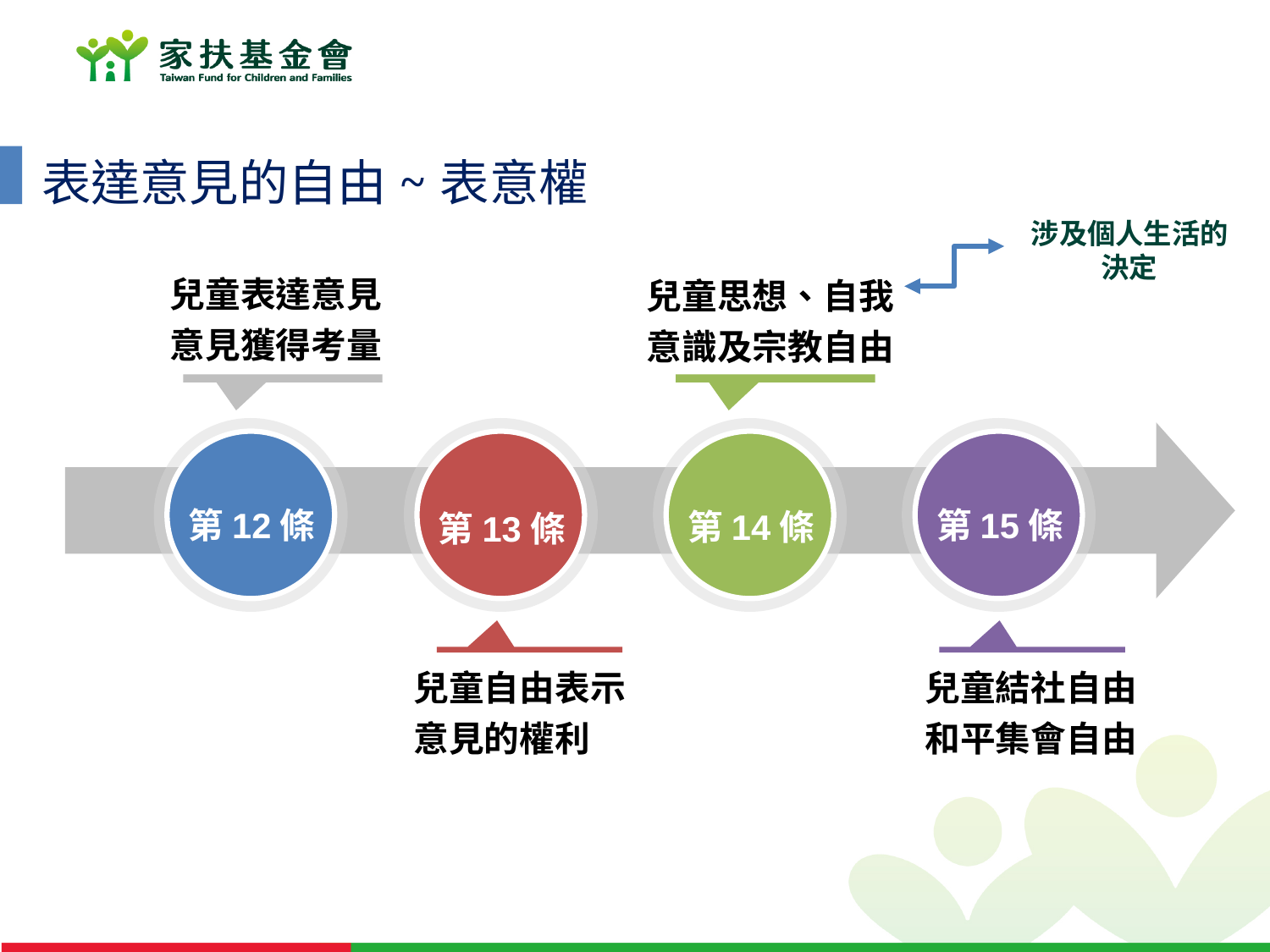

表達意見的自由~表意權
涉及個人生活的決定
兒童表達意見
意見獲得考量
兒童思想、自我意識及宗教自由

第12條

第13條

第14條

第15條

兒童自由表示意見的權利
兒童結社自由和平集會自由